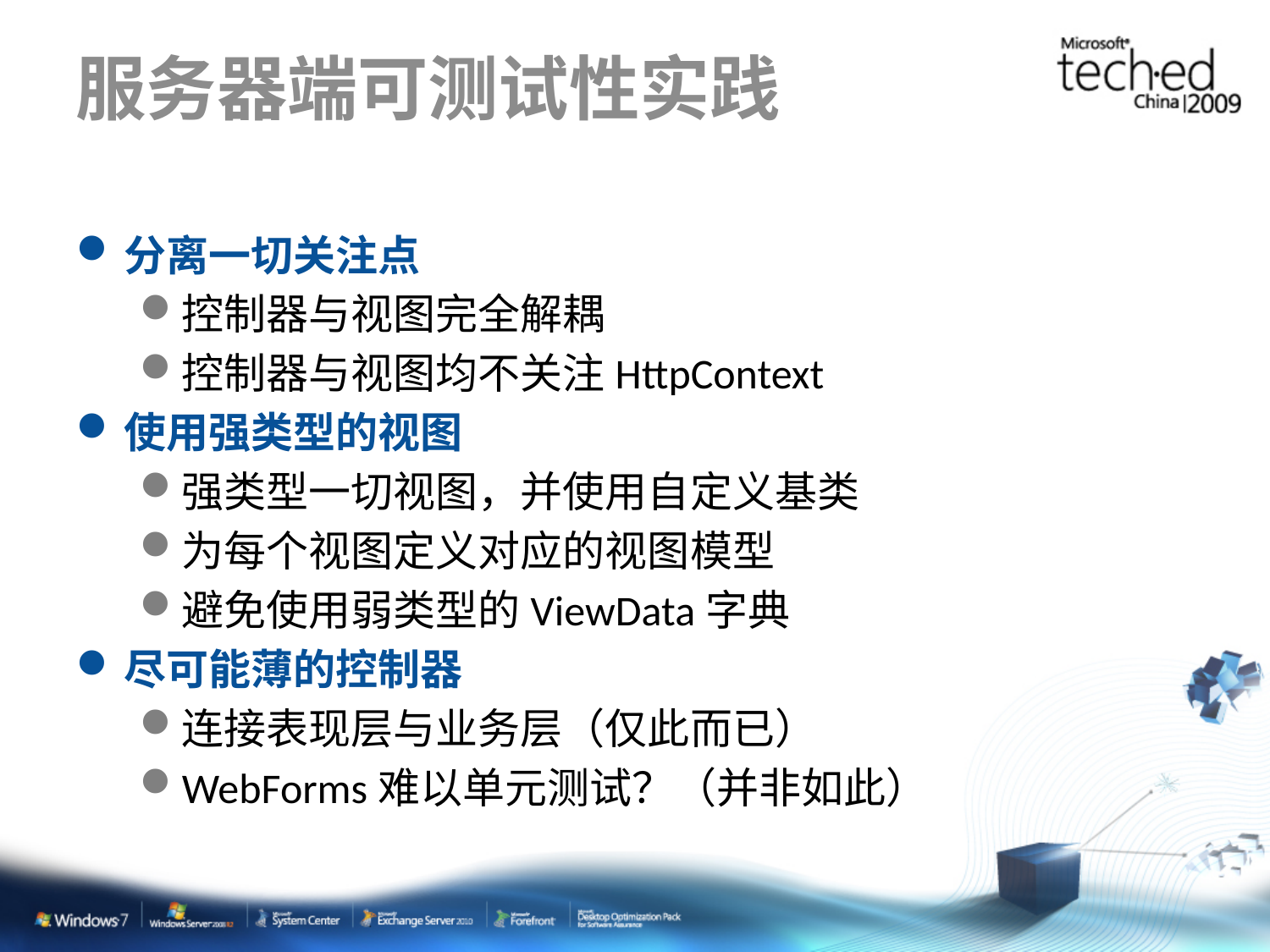

# 服务器端可测试性实践
分离一切关注点
控制器与视图完全解耦
控制器与视图均不关注HttpContext
使用强类型的视图
强类型一切视图，并使用自定义基类
为每个视图定义对应的视图模型
避免使用弱类型的ViewData字典
尽可能薄的控制器
连接表现层与业务层（仅此而已）
WebForms难以单元测试？（并非如此）